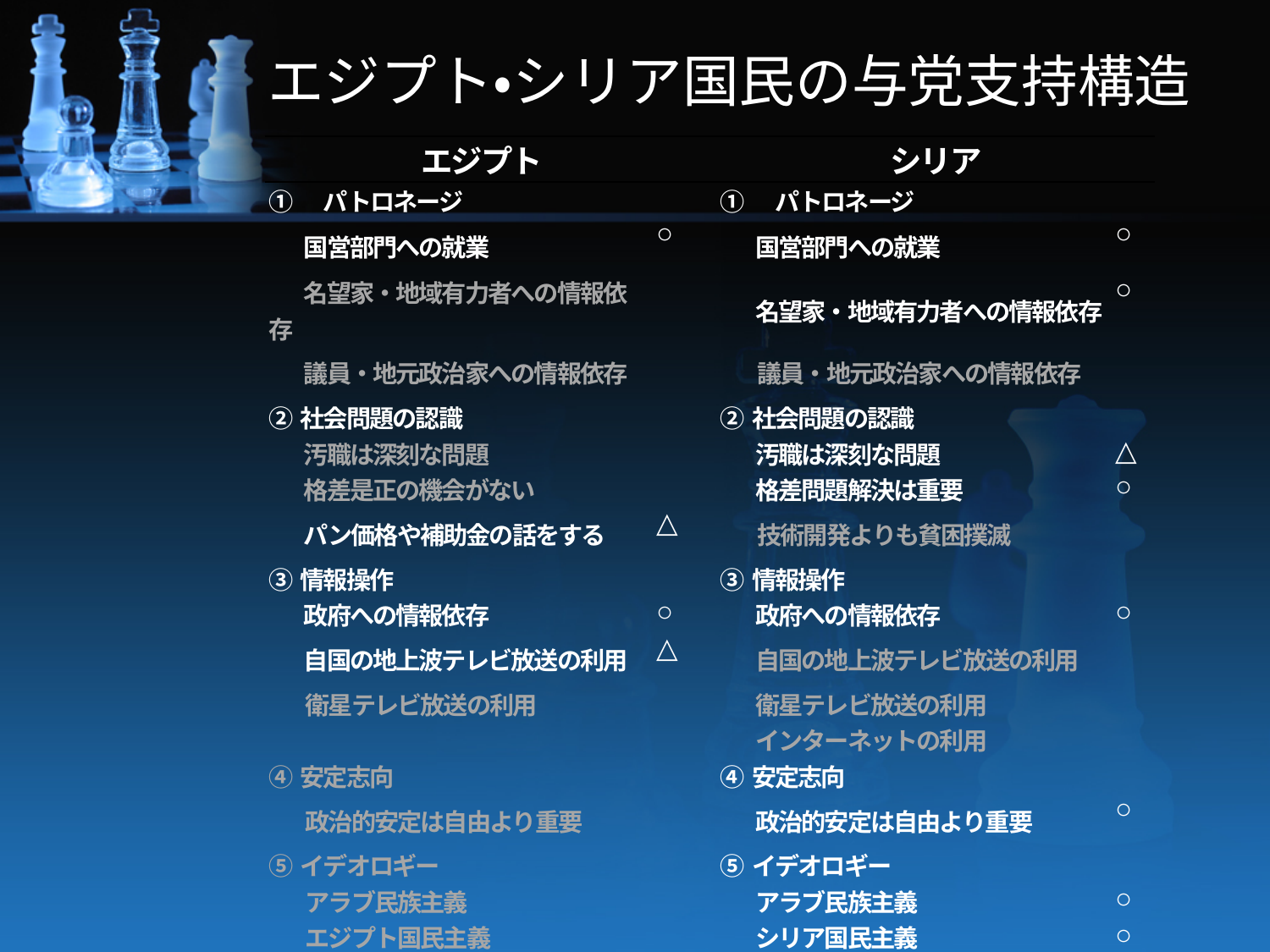

# エジプト・シリア国民の与党支持構造
| エジプト |  |  | シリア |  |
| --- | --- | --- | --- | --- |
| ①　パトロネージ |  |  | ①　パトロネージ |  |
| 国営部門への就業 | ○ |  | 国営部門への就業 | ○ |
| 名望家・地域有力者への情報依存 |  |  | 名望家・地域有力者への情報依存 | ○ |
| 議員・地元政治家への情報依存 |  |  | 議員・地元政治家への情報依存 |  |
| ②社会問題の認識 |  |  | ②社会問題の認識 |  |
| 汚職は深刻な問題 |  |  | 汚職は深刻な問題 | △ |
| 格差是正の機会がない |  |  | 格差問題解決は重要 | ○ |
| パン価格や補助金の話をする | △ |  | 技術開発よりも貧困撲滅 |  |
| ③情報操作 |  |  | ③情報操作 |  |
| 政府への情報依存 | ○ |  | 政府への情報依存 | ○ |
| 自国の地上波テレビ放送の利用 | △ |  | 自国の地上波テレビ放送の利用 |  |
| 衛星テレビ放送の利用 |  |  | 衛星テレビ放送の利用 |  |
|  |  |  | インターネットの利用 |  |
| ④安定志向 |  |  | ④安定志向 |  |
| 政治的安定は自由より重要 |  |  | 政治的安定は自由より重要 | ○ |
| ⑤イデオロギー |  |  | ⑤イデオロギー |  |
| アラブ民族主義 |  |  | アラブ民族主義 | ○ |
| エジプト国民主義 |  |  | シリア国民主義 | ○ |
| イスラーム主義 |  |  | イスラーム主義 |  |